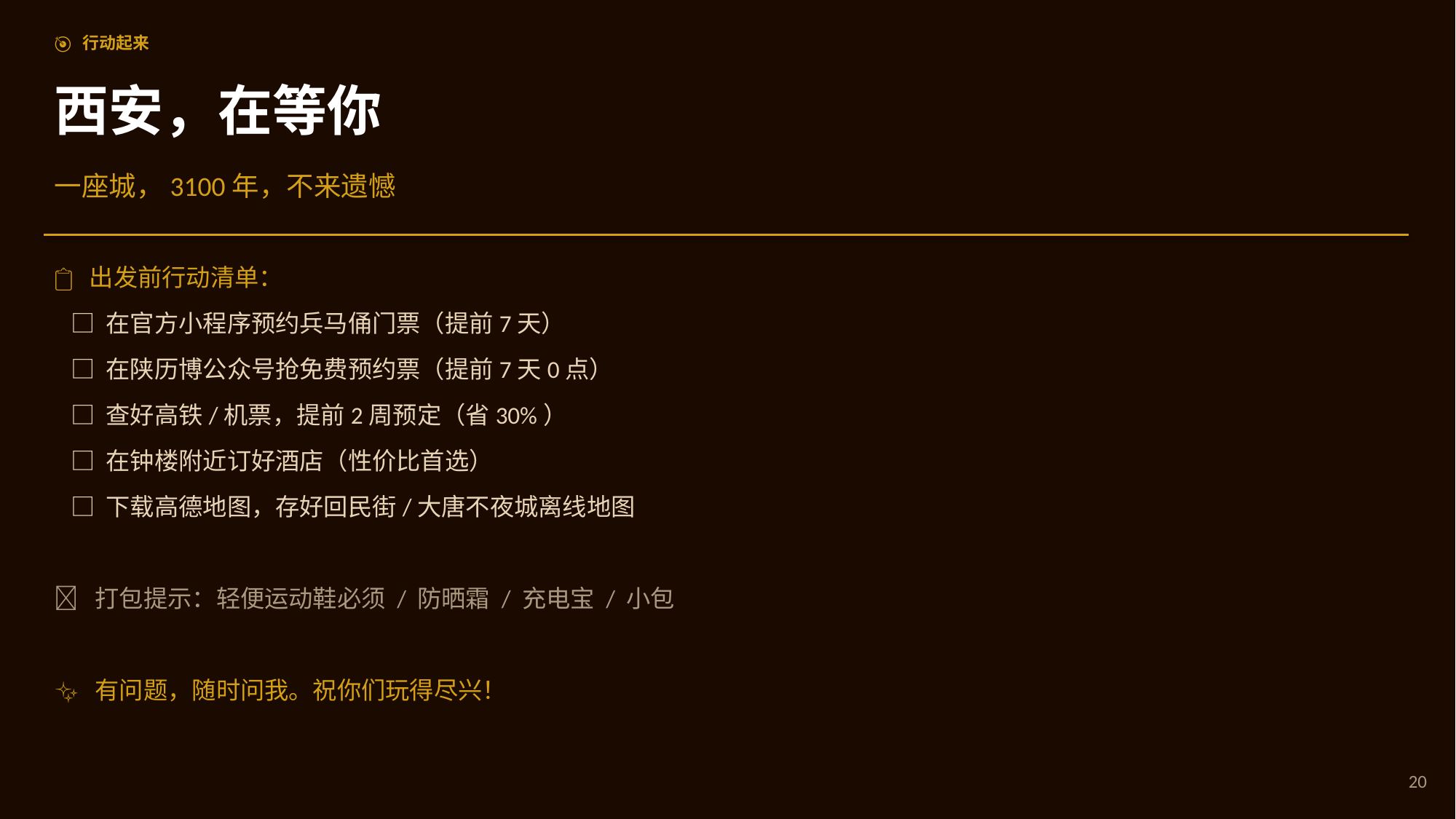

🎯  行动起来
西安，在等你
一座城，3100年，不来遗憾
📋  出发前行动清单：
   □ 在官方小程序预约兵马俑门票（提前7天）
   □ 在陕历博公众号抢免费预约票（提前7天0点）
   □ 查好高铁/机票，提前2周预定（省30%）
   □ 在钟楼附近订好酒店（性价比首选）
   □ 下载高德地图，存好回民街/大唐不夜城离线地图

🧳  打包提示：轻便运动鞋必须 / 防晒霜 / 充电宝 / 小包

✨  有问题，随时问我。祝你们玩得尽兴！
20